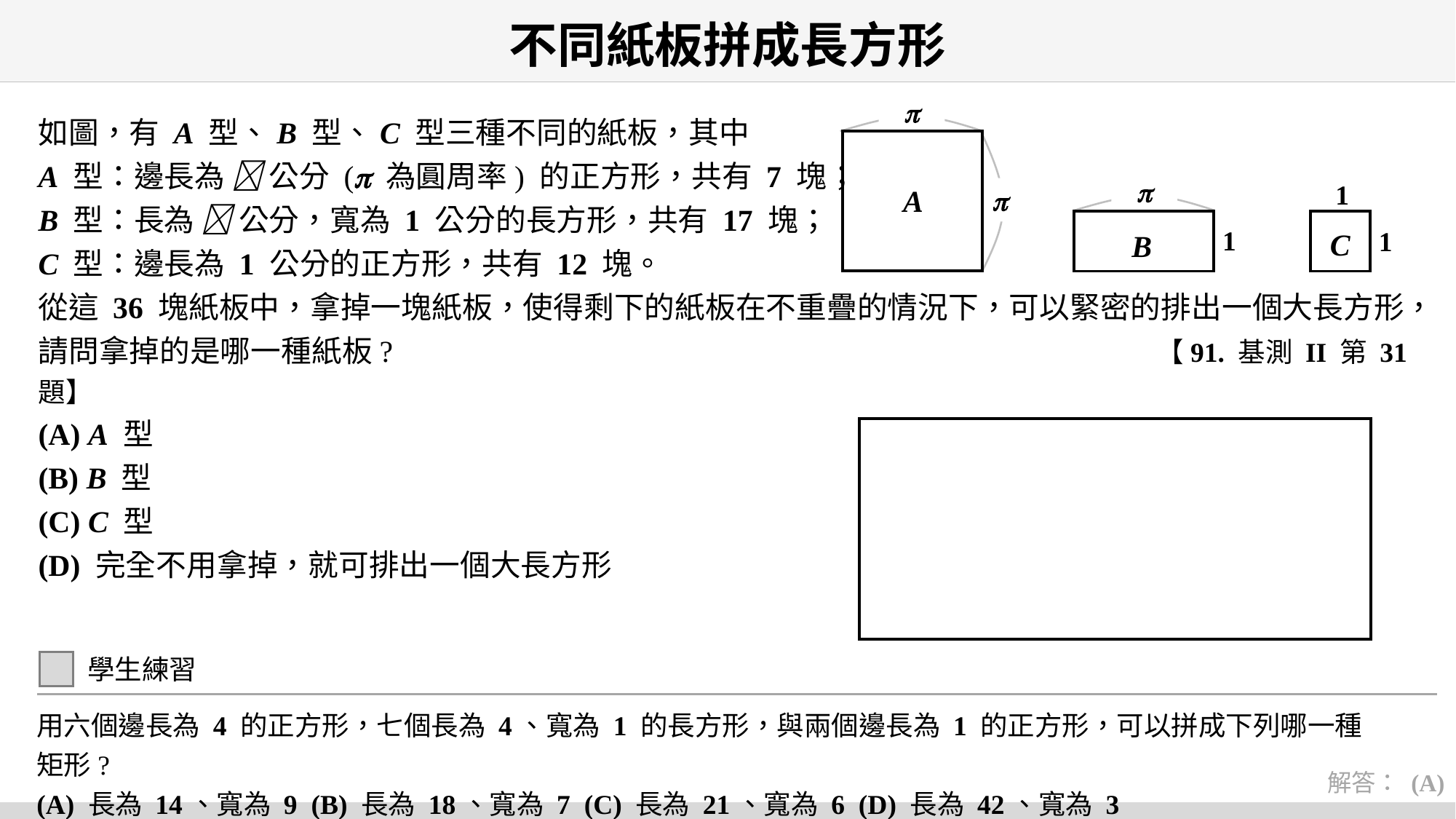

# 不同紙板拼成長方形
π
如圖，有 A 型、B 型、C 型三種不同的紙板，其中
A 型：邊長為 π 公分 (π 為圓周率) 的正方形，共有 7 塊；
B 型：長為 π 公分，寬為 1 公分的長方形，共有 17 塊；
C 型：邊長為 1 公分的正方形，共有 12 塊。
從這 36 塊紙板中，拿掉一塊紙板，使得剩下的紙板在不重疊的情況下，可以緊密的排出一個大長方形，請問拿掉的是哪一種紙板?                                                                                                   【91. 基測 II 第 31 題】
(A) A 型
(B) B 型
(C) C 型
(D) 完全不用拿掉，就可排出一個大長方形

π
1
A
π

1
1
C
B

學生練習

用六個邊長為 4 的正方形，七個長為 4、寬為 1 的長方形，與兩個邊長為 1 的正方形，可以拼成下列哪一種矩形?
(A) 長為 14、寬為 9  (B) 長為 18、寬為 7  (C) 長為 21、寬為 6  (D) 長為 42、寬為 3
解答： (A)